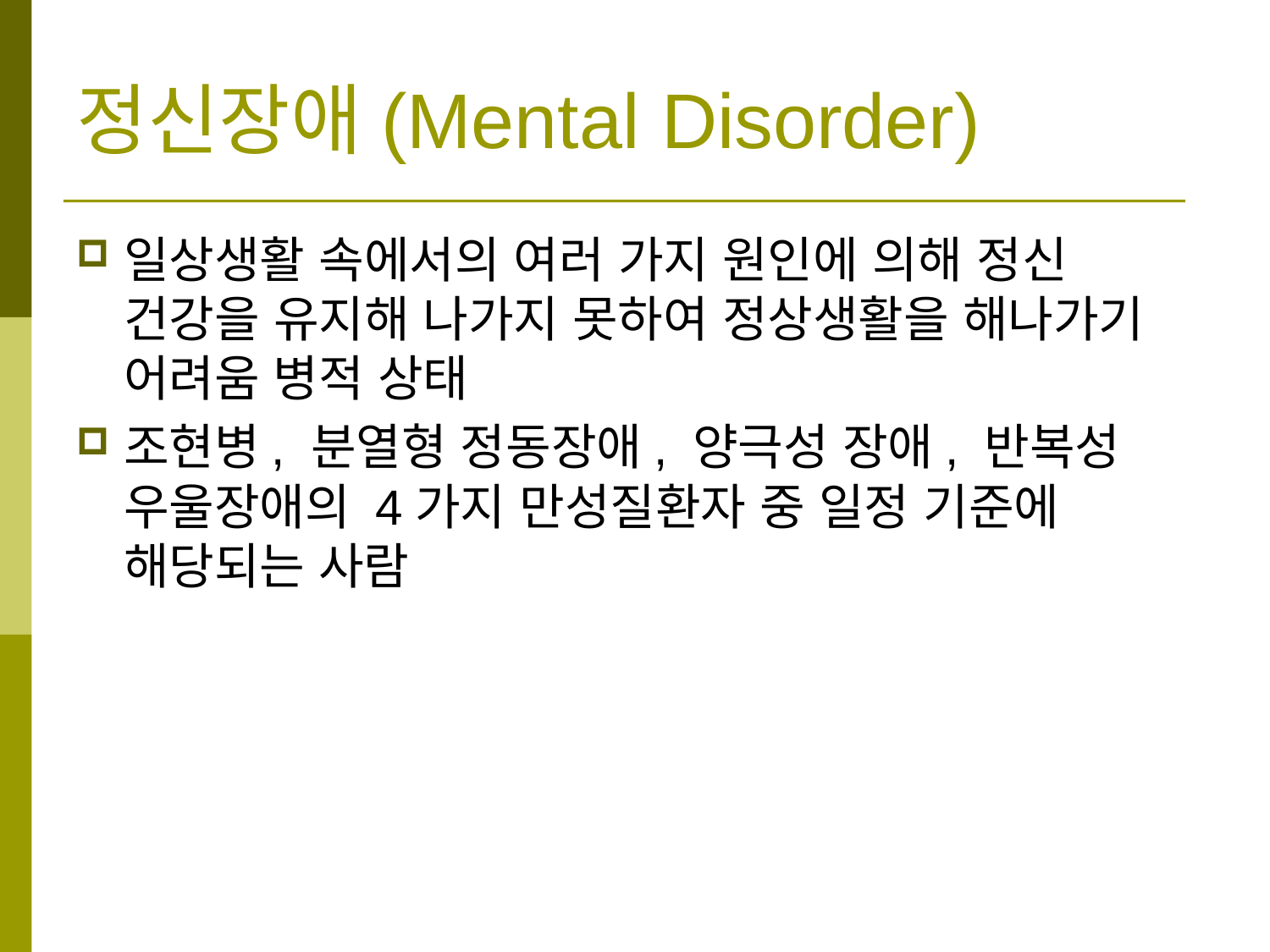

정신장애(Mental Disorder)
일상생활 속에서의 여러 가지 원인에 의해 정신 건강을 유지해 나가지 못하여 정상생활을 해나가기 어려움 병적 상태
조현병, 분열형 정동장애, 양극성 장애, 반복성 우울장애의 4가지 만성질환자 중 일정 기준에 해당되는 사람